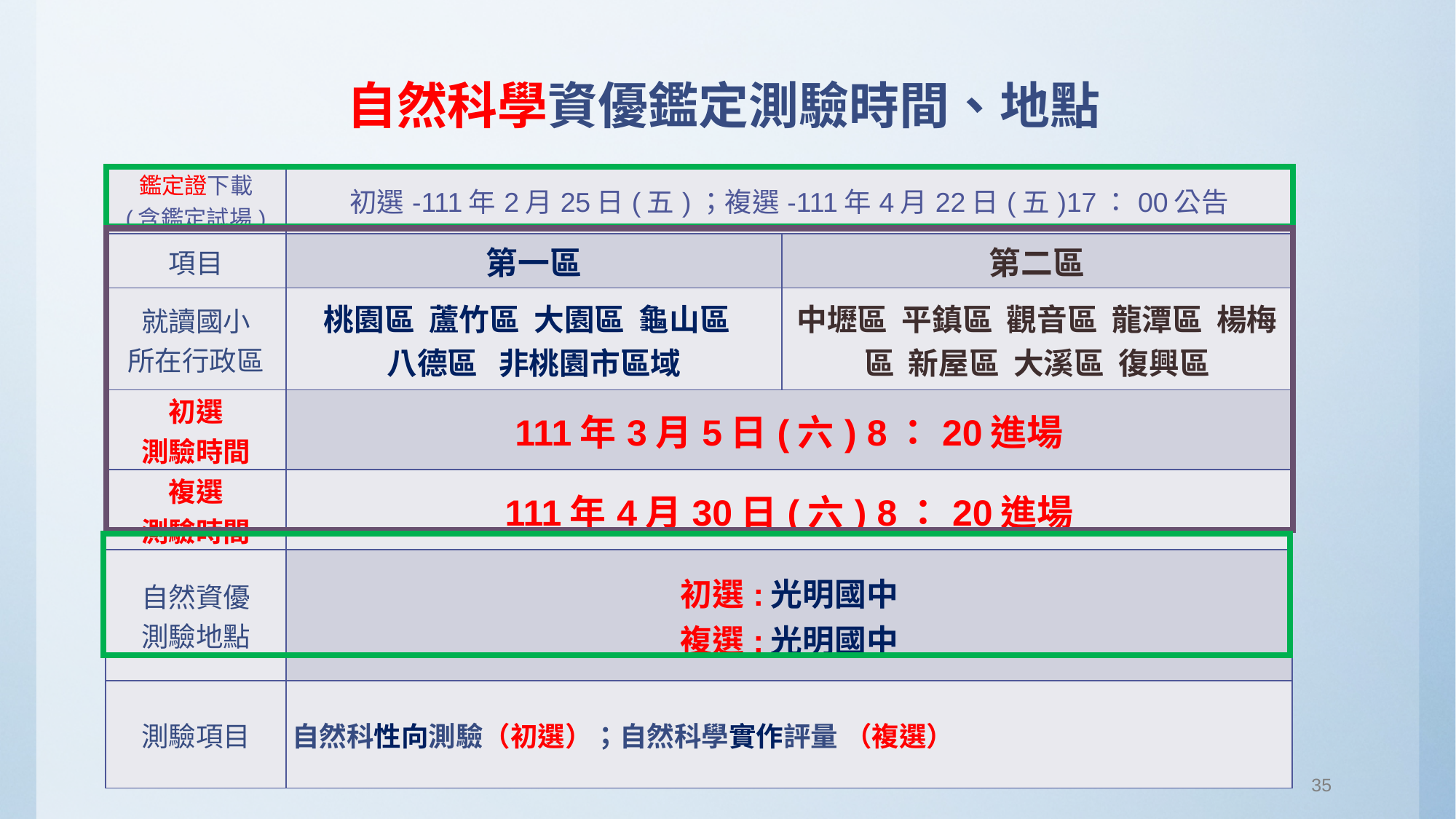

# 自然科學資優鑑定測驗時間、地點
| 鑑定證下載 (含鑑定試場) | 初選-111年2月25日(五)；複選-111年4月22日(五)17：00公告 |  |
| --- | --- | --- |
| 項目 | 第一區 | 第二區 |
| 就讀國小 所在行政區 | 桃園區 蘆竹區 大園區 龜山區 八德區 非桃園市區域 | 中壢區 平鎮區 觀音區 龍潭區 楊梅區 新屋區 大溪區 復興區 |
| 初選 測驗時間 | 111年3月5日(六) 8：20進場 |  |
| 複選 測驗時間 | 111年4月30日(六) 8：20進場 |  |
| 自然資優 測驗地點 | 初選:光明國中 複選:光明國中 |  |
| 測驗項目 | 自然科性向測驗（初選）；自然科學實作評量 （複選） |  |

35